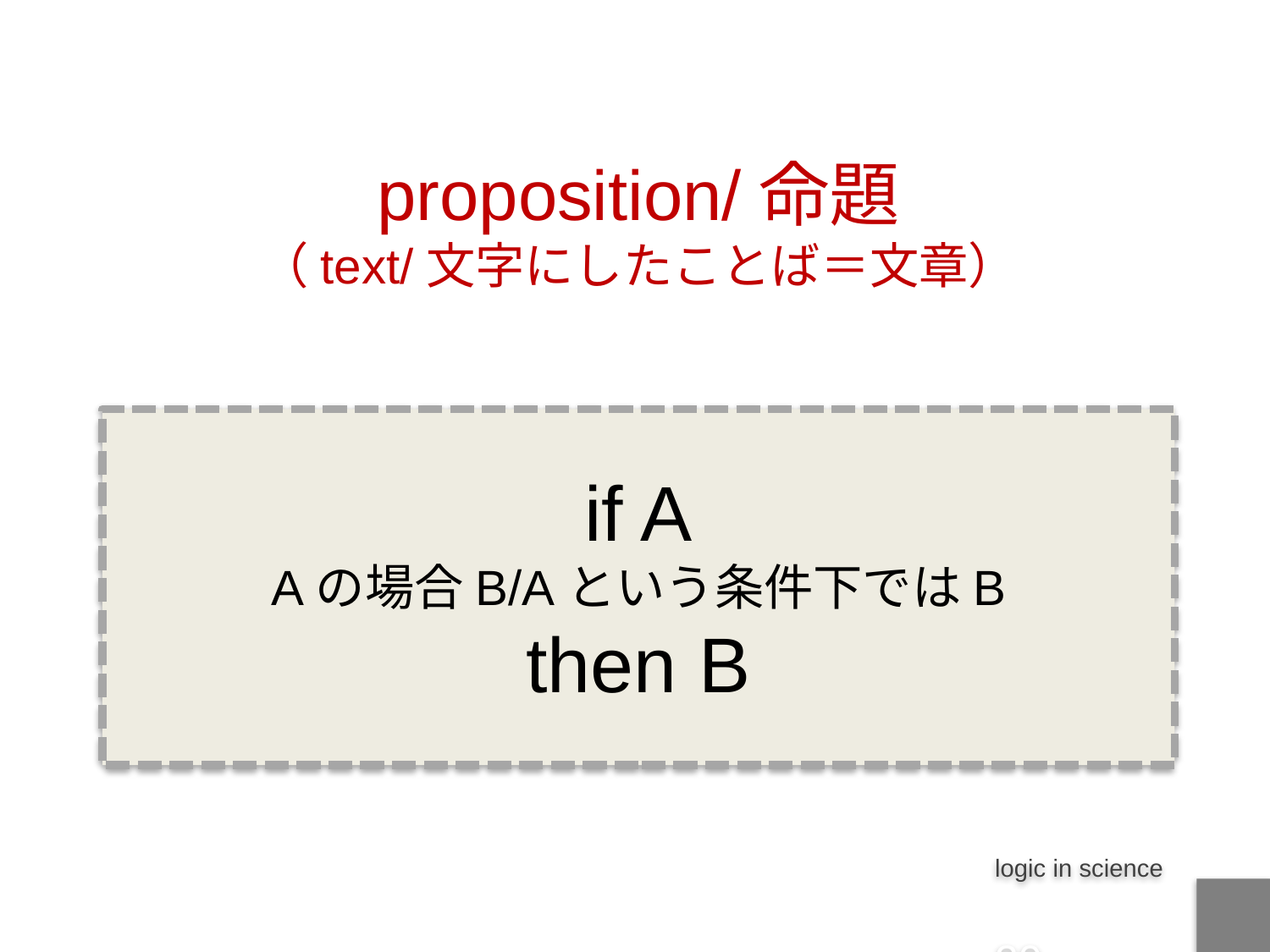

proposition/命題
（text/文字にしたことば＝文章）

if A
Aの場合B/Aという条件下ではB
then B